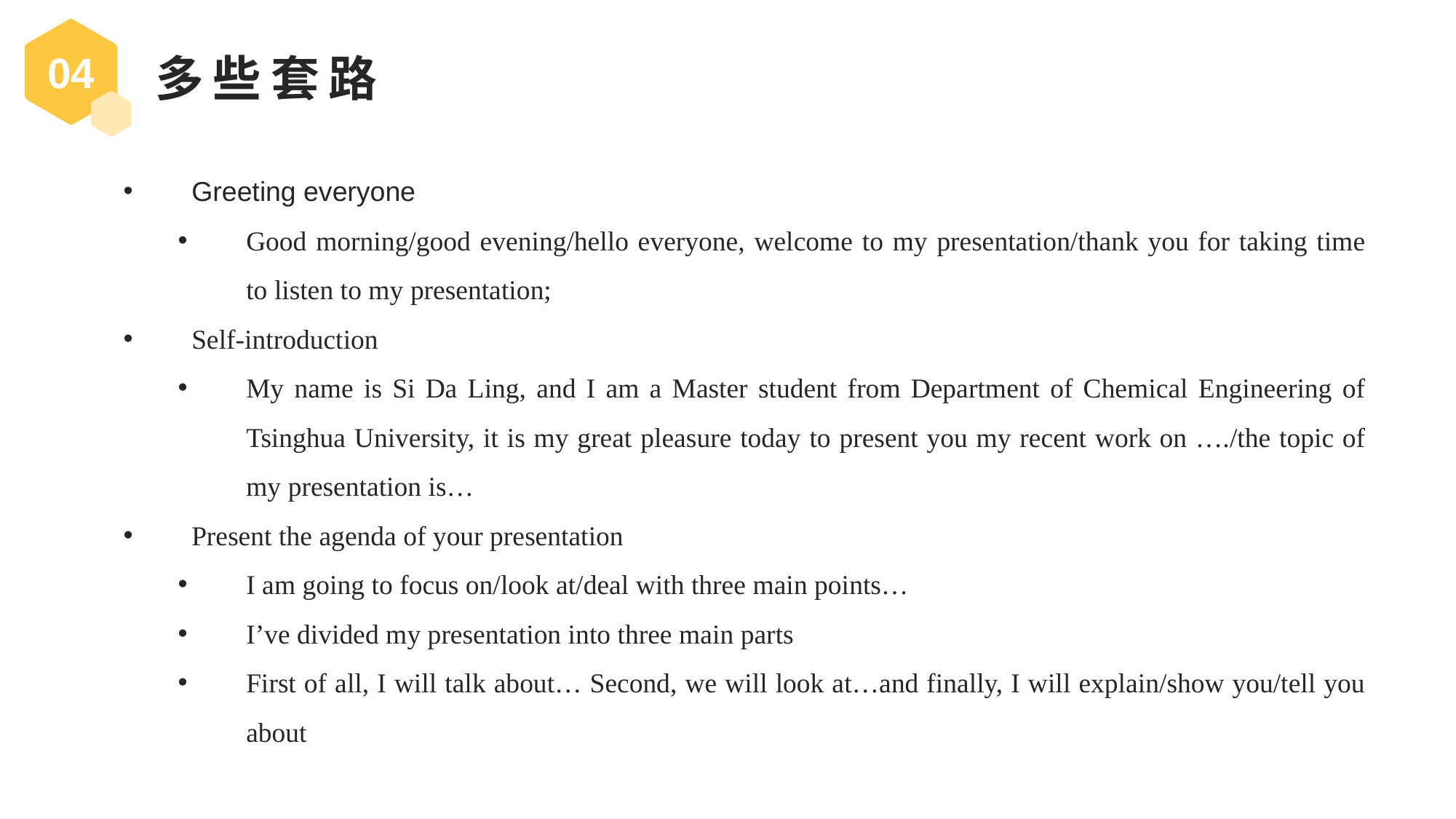

04
多些套路

Greeting everyone
Good morning/good evening/hello everyone, welcome to my presentation/thank you for taking time to listen to my presentation;
Self-introduction
My name is Si Da Ling, and I am a Master student from Department of Chemical Engineering of Tsinghua University, it is my great pleasure today to present you my recent work on …./the topic of my presentation is…
Present the agenda of your presentation
I am going to focus on/look at/deal with three main points…
I’ve divided my presentation into three main parts
First of all, I will talk about… Second, we will look at…and finally, I will explain/show you/tell you about